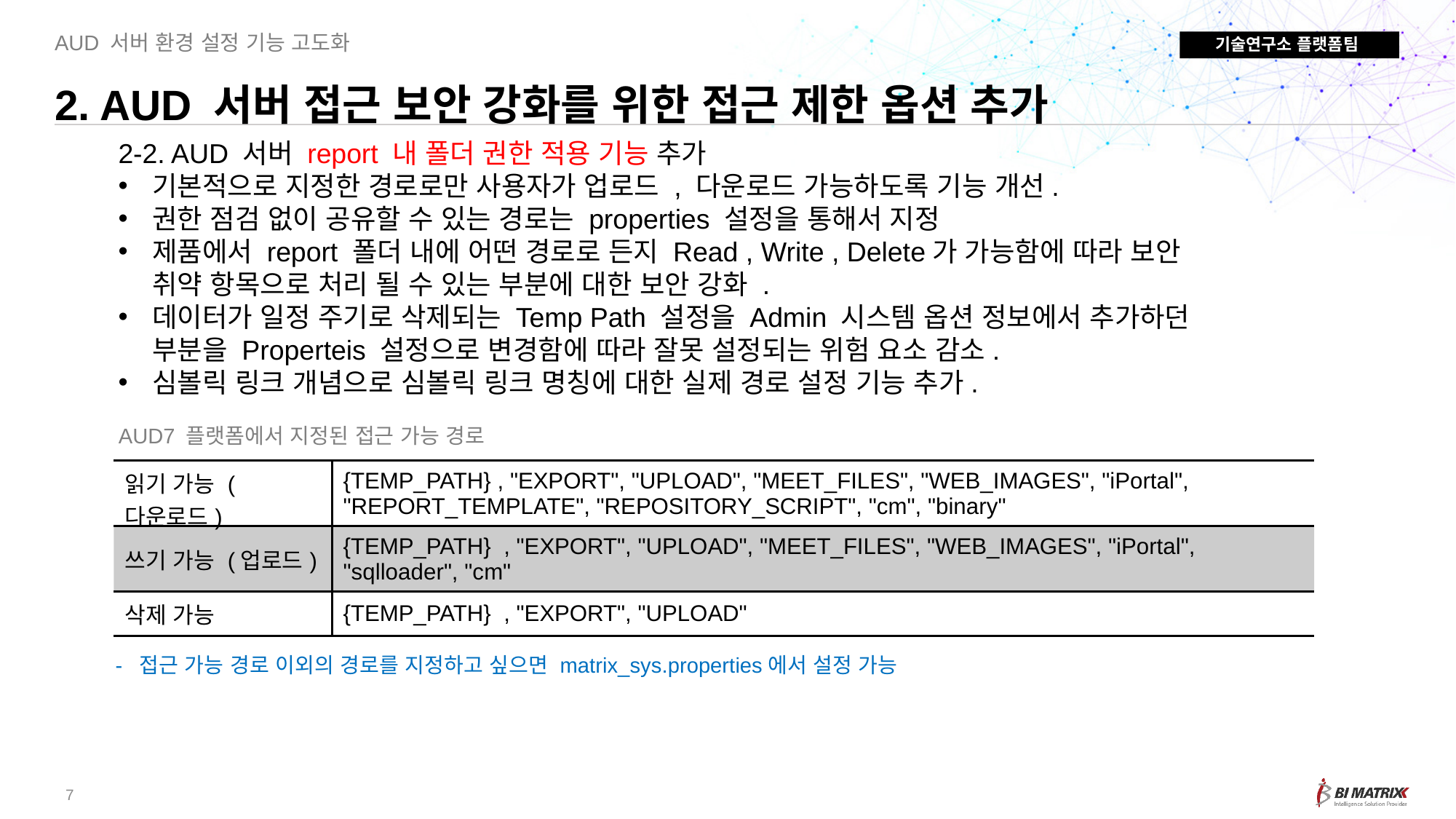

AUD 서버 환경 설정 기능 고도화
기술연구소 플랫폼팀
2. AUD 서버 접근 보안 강화를 위한 접근 제한 옵션 추가
2-2. AUD 서버 report 내 폴더 권한 적용 기능 추가
기본적으로 지정한 경로로만 사용자가 업로드 , 다운로드 가능하도록 기능 개선.
권한 점검 없이 공유할 수 있는 경로는 properties 설정을 통해서 지정
제품에서 report 폴더 내에 어떤 경로로 든지 Read , Write , Delete가 가능함에 따라 보안 취약 항목으로 처리 될 수 있는 부분에 대한 보안 강화 .
데이터가 일정 주기로 삭제되는 Temp Path 설정을 Admin 시스템 옵션 정보에서 추가하던 부분을 Properteis 설정으로 변경함에 따라 잘못 설정되는 위험 요소 감소.
심볼릭 링크 개념으로 심볼릭 링크 명칭에 대한 실제 경로 설정 기능 추가.

AUD7 플랫폼에서 지정된 접근 가능 경로
| 읽기 가능 (다운로드) | {TEMP\_PATH} , "EXPORT", "UPLOAD", "MEET\_FILES", "WEB\_IMAGES", "iPortal", "REPORT\_TEMPLATE", "REPOSITORY\_SCRIPT", "cm", "binary" |
| --- | --- |
| 쓰기 가능 (업로드) | {TEMP\_PATH} , "EXPORT", "UPLOAD", "MEET\_FILES", "WEB\_IMAGES", "iPortal", "sqlloader", "cm" |
| 삭제 가능 | {TEMP\_PATH} , "EXPORT", "UPLOAD" |
-  접근 가능 경로 이외의 경로를 지정하고 싶으면 matrix_sys.properties에서 설정 가능
7